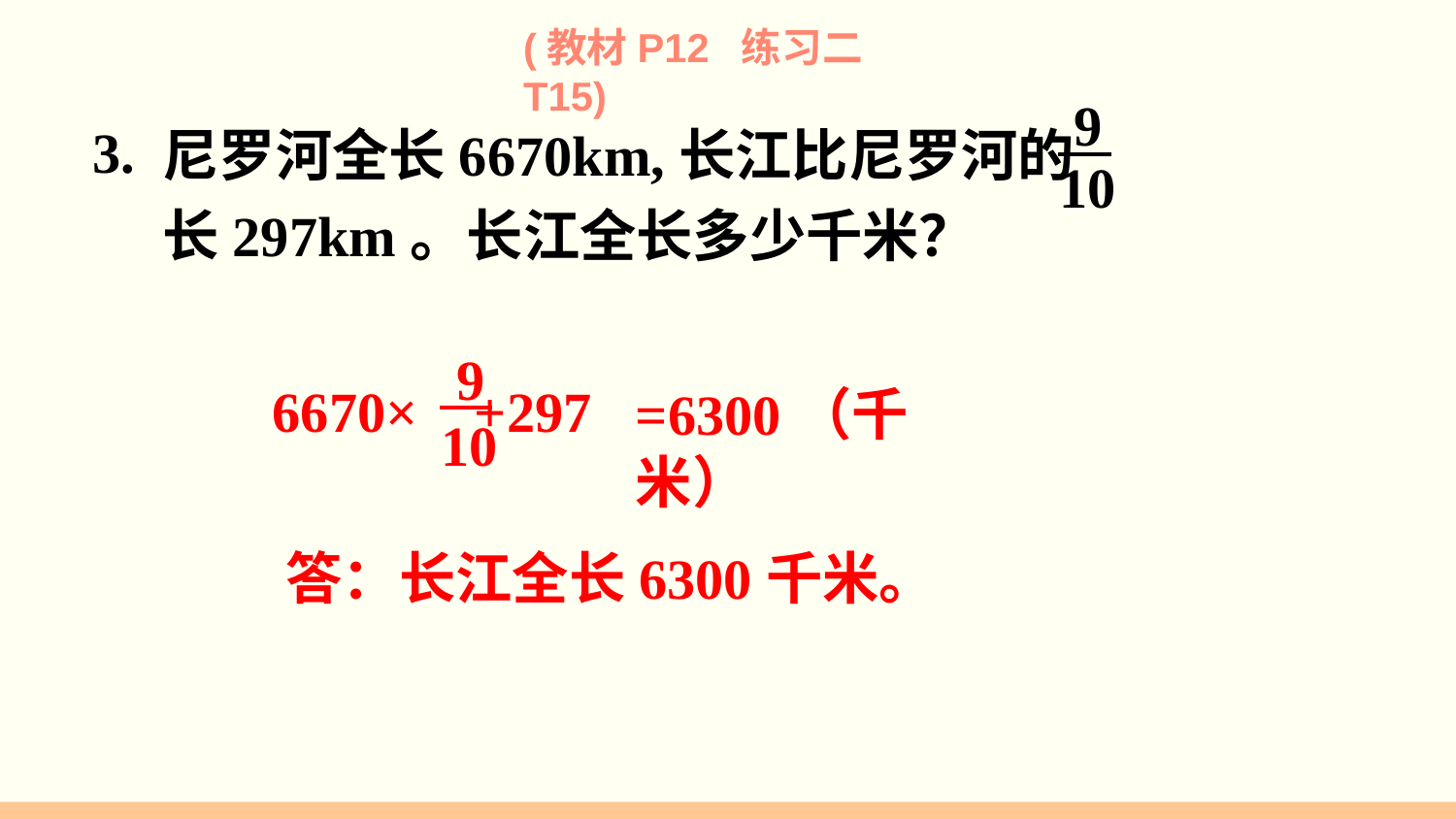

(教材P12  练习二T15)
9
10
尼罗河全长6670km,长江比尼罗河的
长297km。长江全长多少千米？
3.
9
10
6670×    +297
=6300（千米）
答：长江全长6300千米。